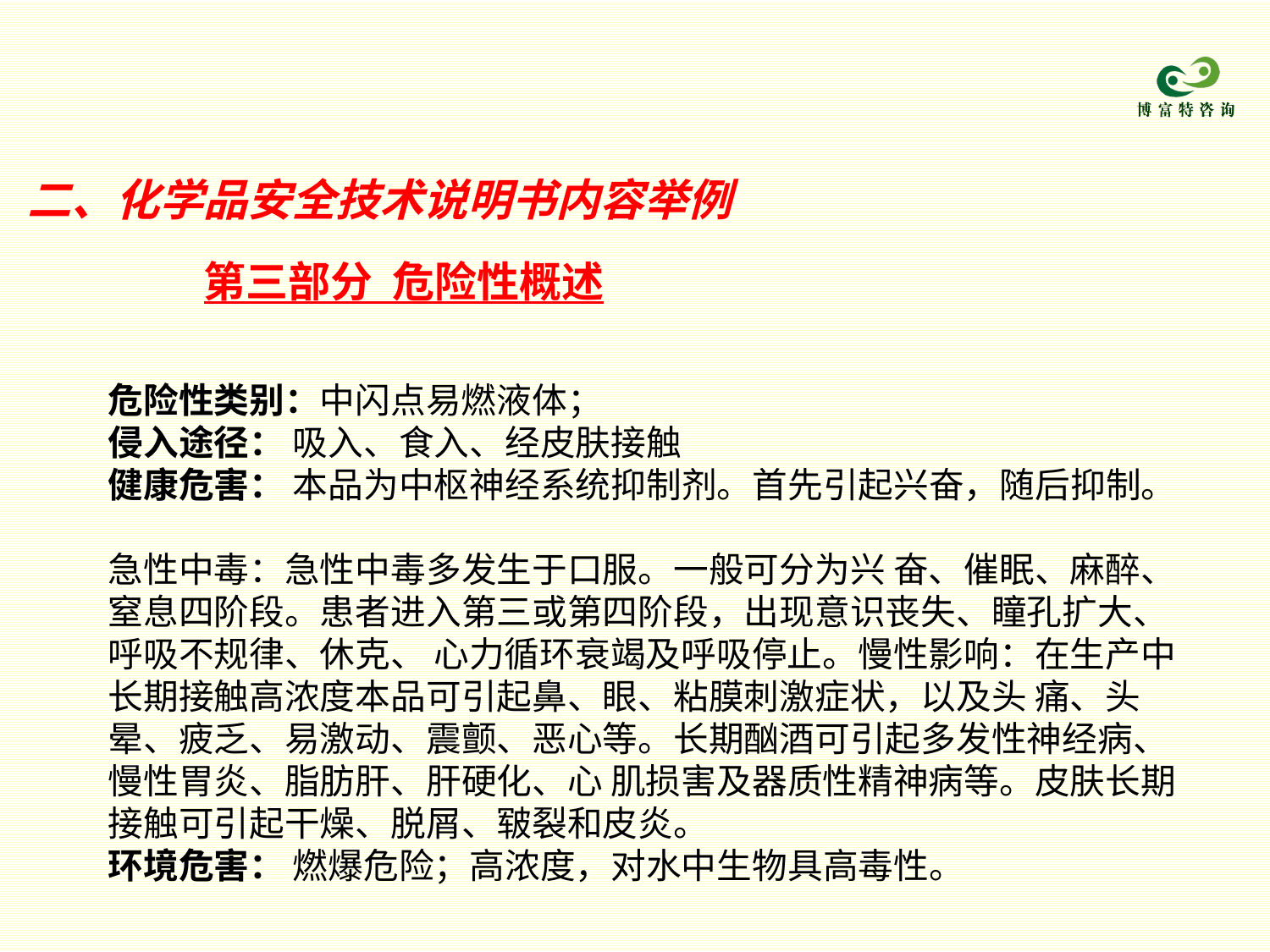

二、化学品安全技术说明书内容举例
         第三部分  危险性概述

危险性类别：中闪点易燃液体；
侵入途径： 吸入、食入、经皮肤接触
健康危害： 本品为中枢神经系统抑制剂。首先引起兴奋，随后抑制。
急性中毒：急性中毒多发生于口服。一般可分为兴 奋、催眠、麻醉、窒息四阶段。患者进入第三或第四阶段，出现意识丧失、瞳孔扩大、呼吸不规律、休克、 心力循环衰竭及呼吸停止。慢性影响：在生产中长期接触高浓度本品可引起鼻、眼、粘膜刺激症状，以及头 痛、头晕、疲乏、易激动、震颤、恶心等。长期酗酒可引起多发性神经病、慢性胃炎、脂肪肝、肝硬化、心 肌损害及器质性精神病等。皮肤长期接触可引起干燥、脱屑、皲裂和皮炎。
环境危害： 燃爆危险；高浓度，对水中生物具高毒性。